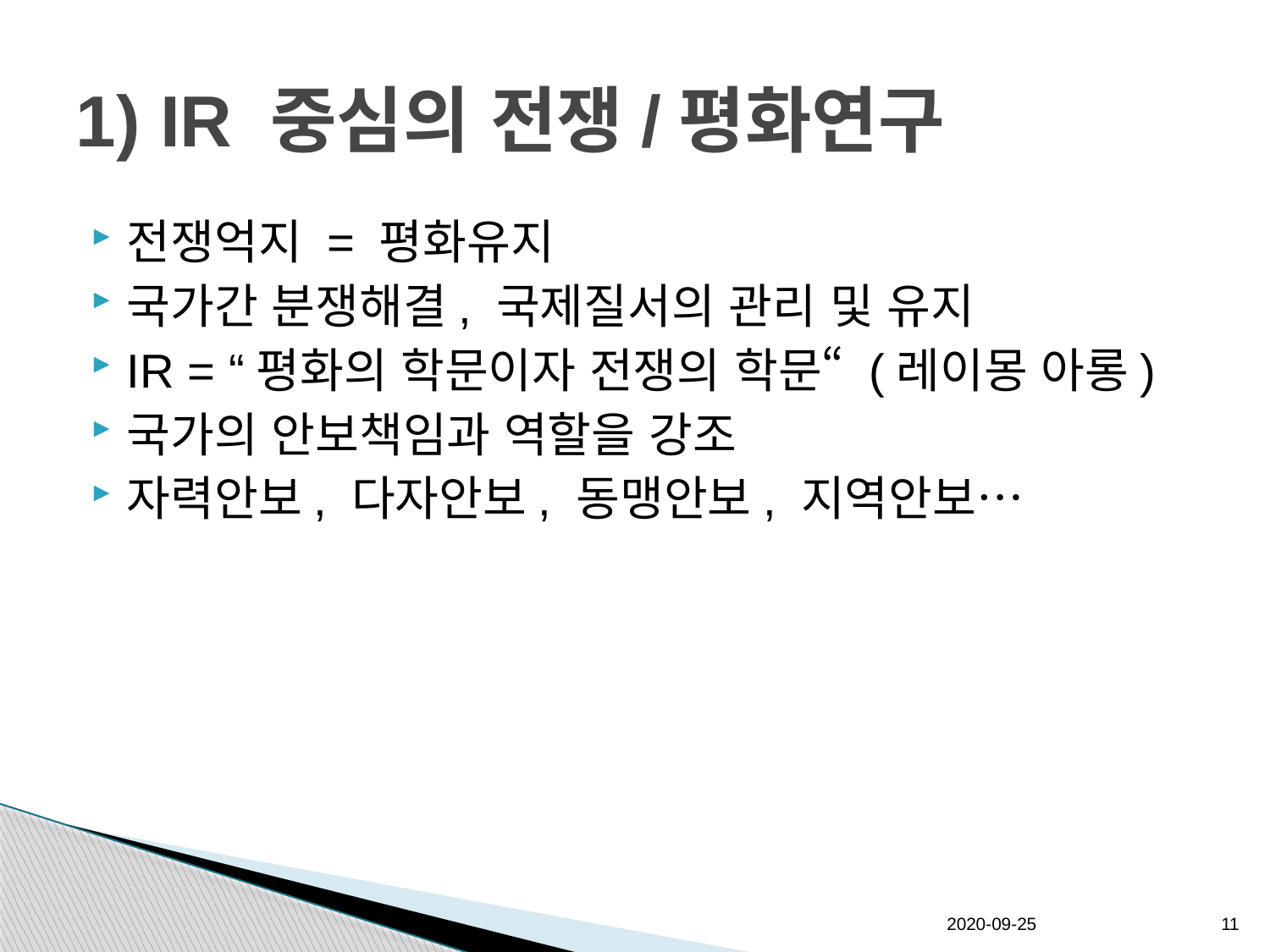

# 1) IR 중심의 전쟁/평화연구
전쟁억지 = 평화유지
국가간 분쟁해결, 국제질서의 관리 및 유지
IR = “평화의 학문이자 전쟁의 학문“ (레이몽 아롱)
국가의 안보책임과 역할을 강조
자력안보, 다자안보, 동맹안보, 지역안보…
2020-09-25
11